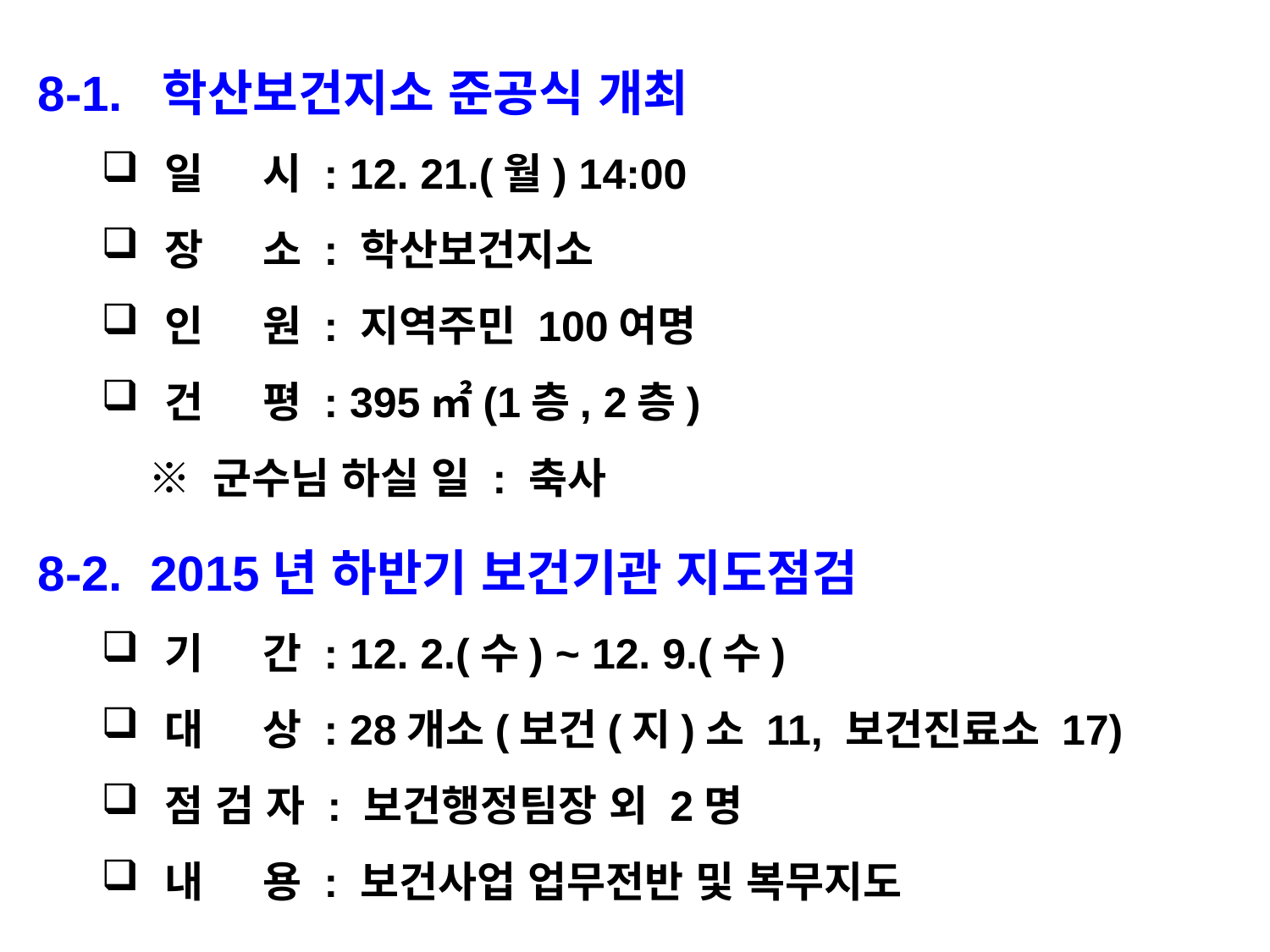

8-1.  학산보건지소 준공식 개최
일     시 : 12. 21.(월) 14:00
장     소 : 학산보건지소
인     원 : 지역주민 100여명
건     평 : 395㎡(1층, 2층)
    ※ 군수님 하실 일 : 축사
8-2.  2015년 하반기 보건기관 지도점검
기     간 : 12. 2.(수) ~ 12. 9.(수)
대     상 : 28개소(보건(지)소 11, 보건진료소 17)
점 검 자 : 보건행정팀장 외 2명
내     용 : 보건사업 업무전반 및 복무지도